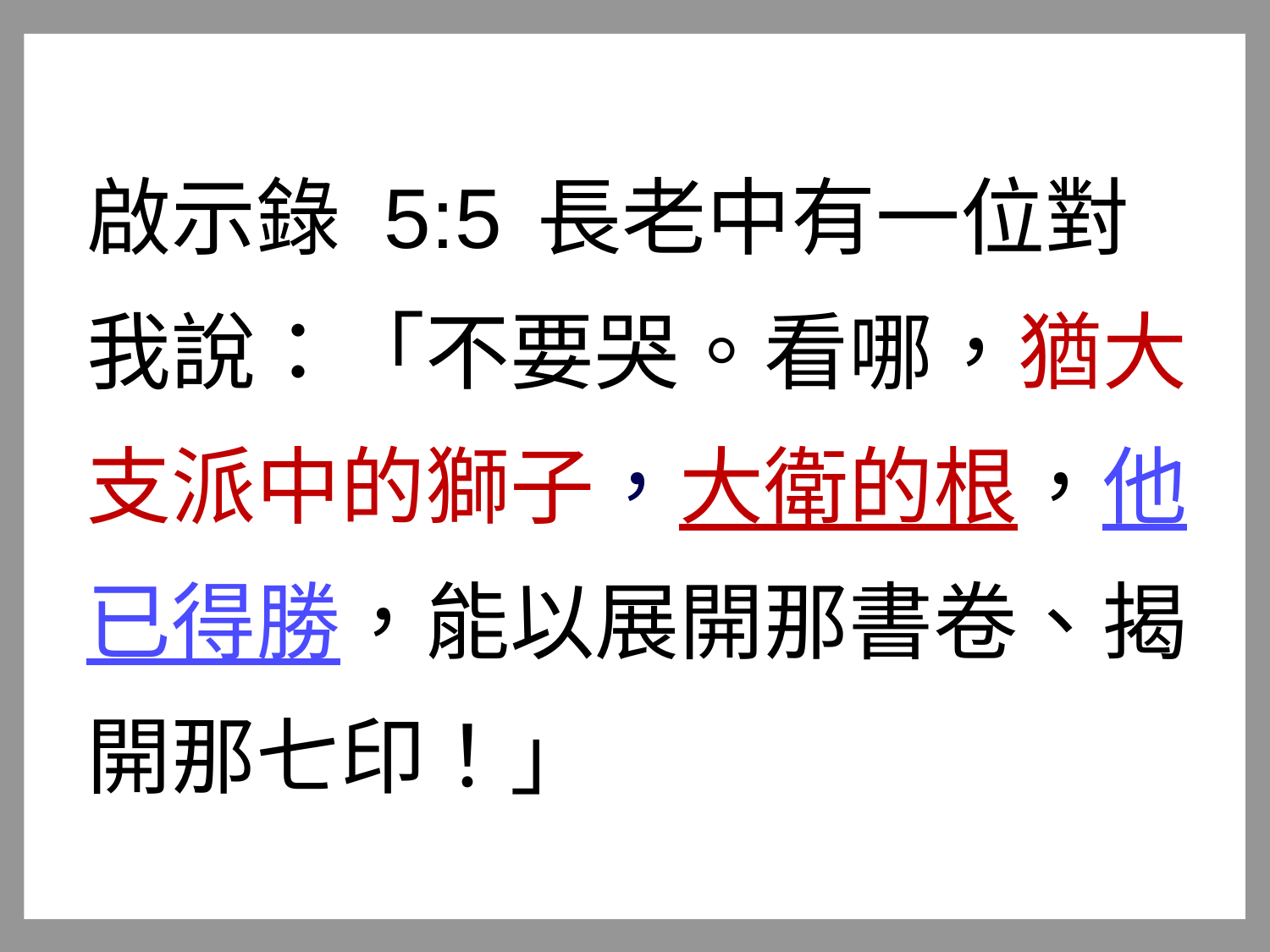

啟示錄 5:5 長老中有一位對我說：「不要哭。看哪，猶大支派中的獅子，大衛的根，他已得勝，能以展開那書卷、揭開那七印！」